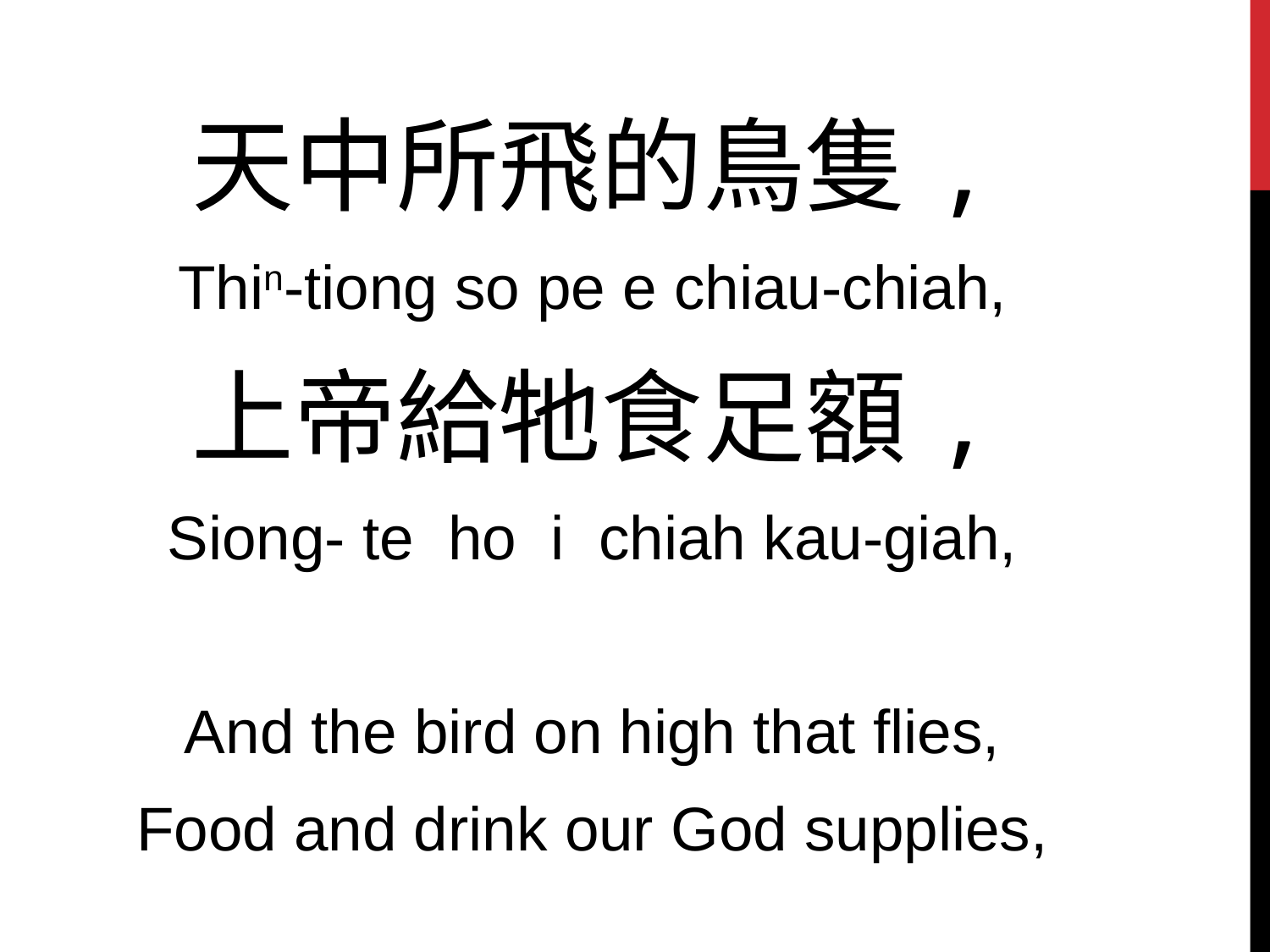

天中所飛的鳥隻,
Thin-tiong so pe e chiau-chiah,
上帝給牠食足額,
Siong- te  ho  i  chiah kau-giah,

And the bird on high that flies,
Food and drink our God supplies,